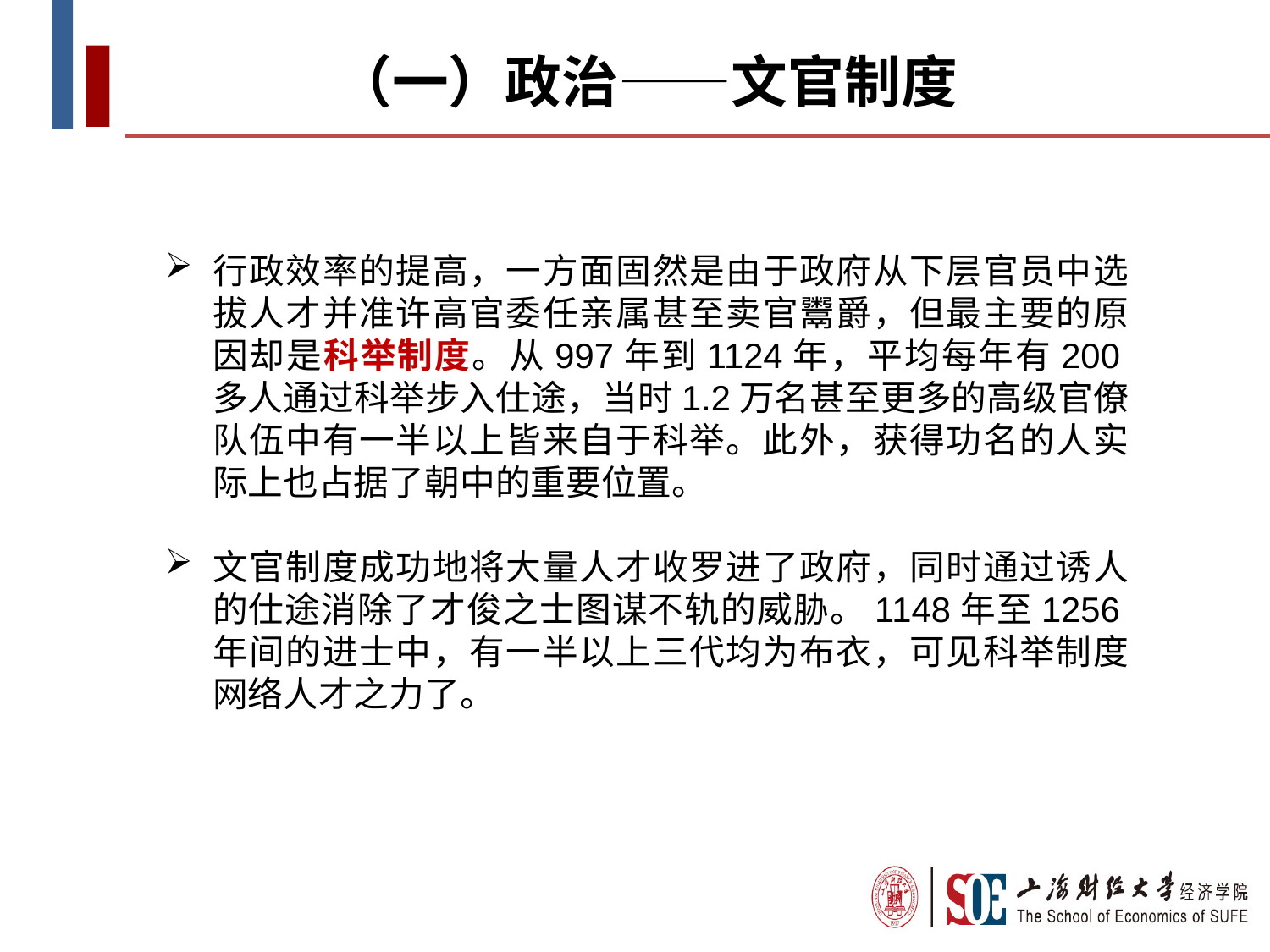

（一）政治——文官制度

行政效率的提高，一方面固然是由于政府从下层官员中选拔人才并准许高官委任亲属甚至卖官鬻爵，但最主要的原因却是科举制度。从997年到1124年，平均每年有200多人通过科举步入仕途，当时1.2万名甚至更多的高级官僚队伍中有一半以上皆来自于科举。此外，获得功名的人实际上也占据了朝中的重要位置。

文官制度成功地将大量人才收罗进了政府，同时通过诱人的仕途消除了才俊之士图谋不轨的威胁。1148年至1256年间的进士中，有一半以上三代均为布衣，可见科举制度网络人才之力了。